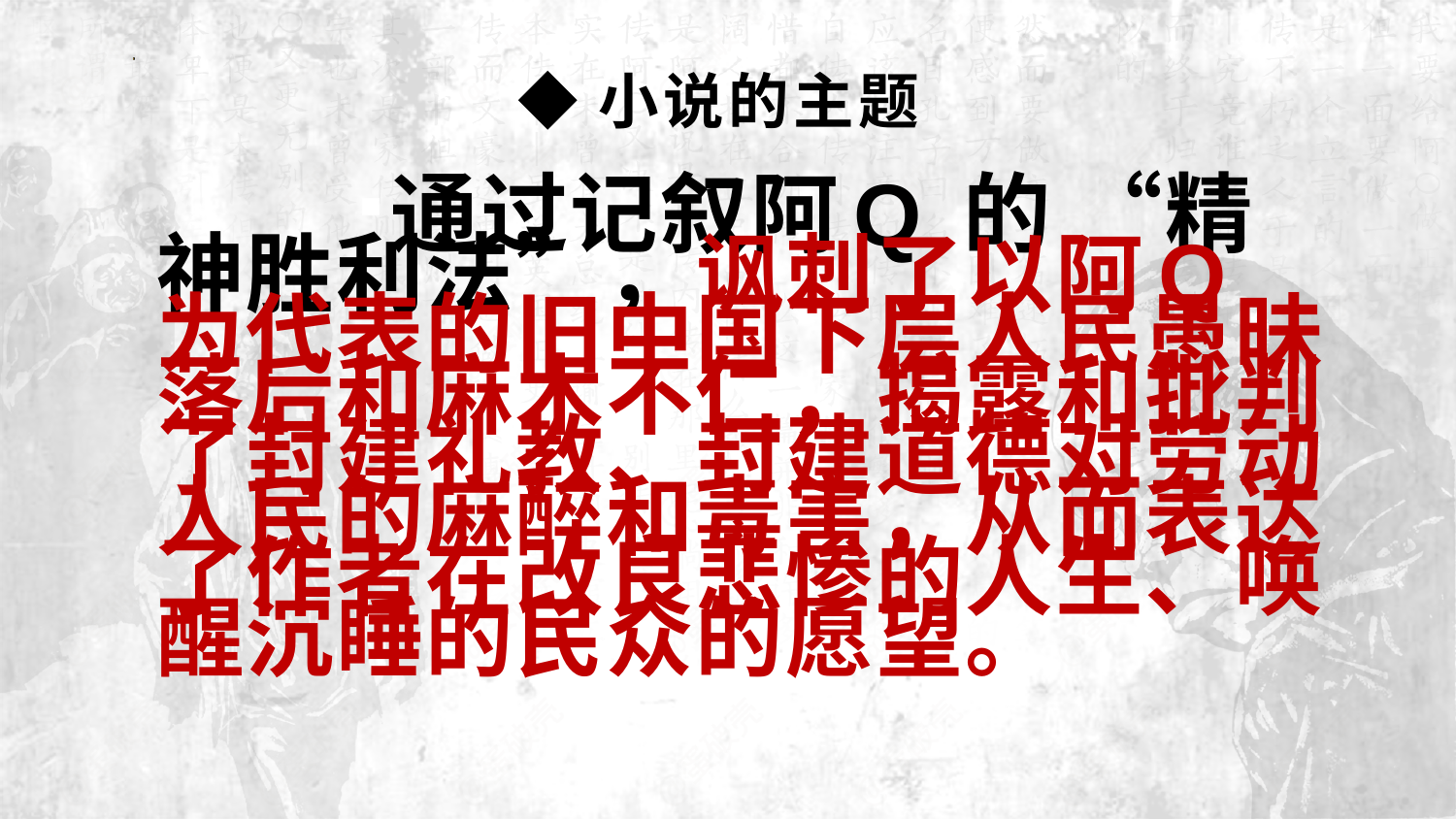

# ◆小说的主题
 通过记叙阿Q 的 “精神胜利法”，讽刺了以阿Q 为代表的旧中国下层人民愚昧落后和麻木不仁，揭露和批判了封建礼教、封建道德对劳动人民的麻醉和毒害，从而表达了作者在改良悲惨的人生、唤醒沉睡的民众的愿望。